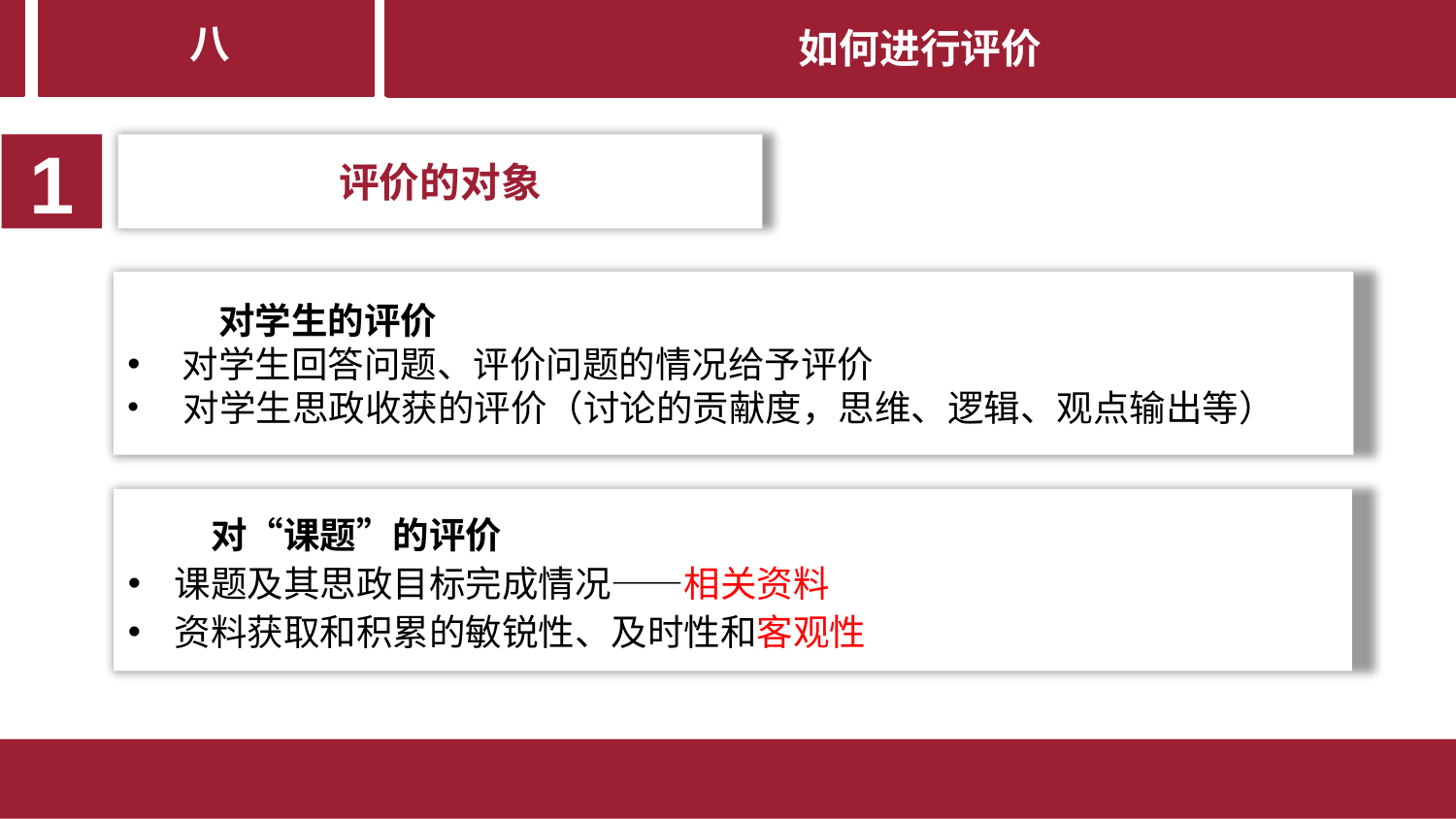

如何进行评价
第四部分
八
1
评价的对象
          对学生的评价
    对学生回答问题、评价问题的情况给予评价
     对学生思政收获的评价（讨论的贡献度，思维、逻辑、观点输出等）
         对“课题”的评价
   课题及其思政目标完成情况——相关资料
   资料获取和积累的敏锐性、及时性和客观性